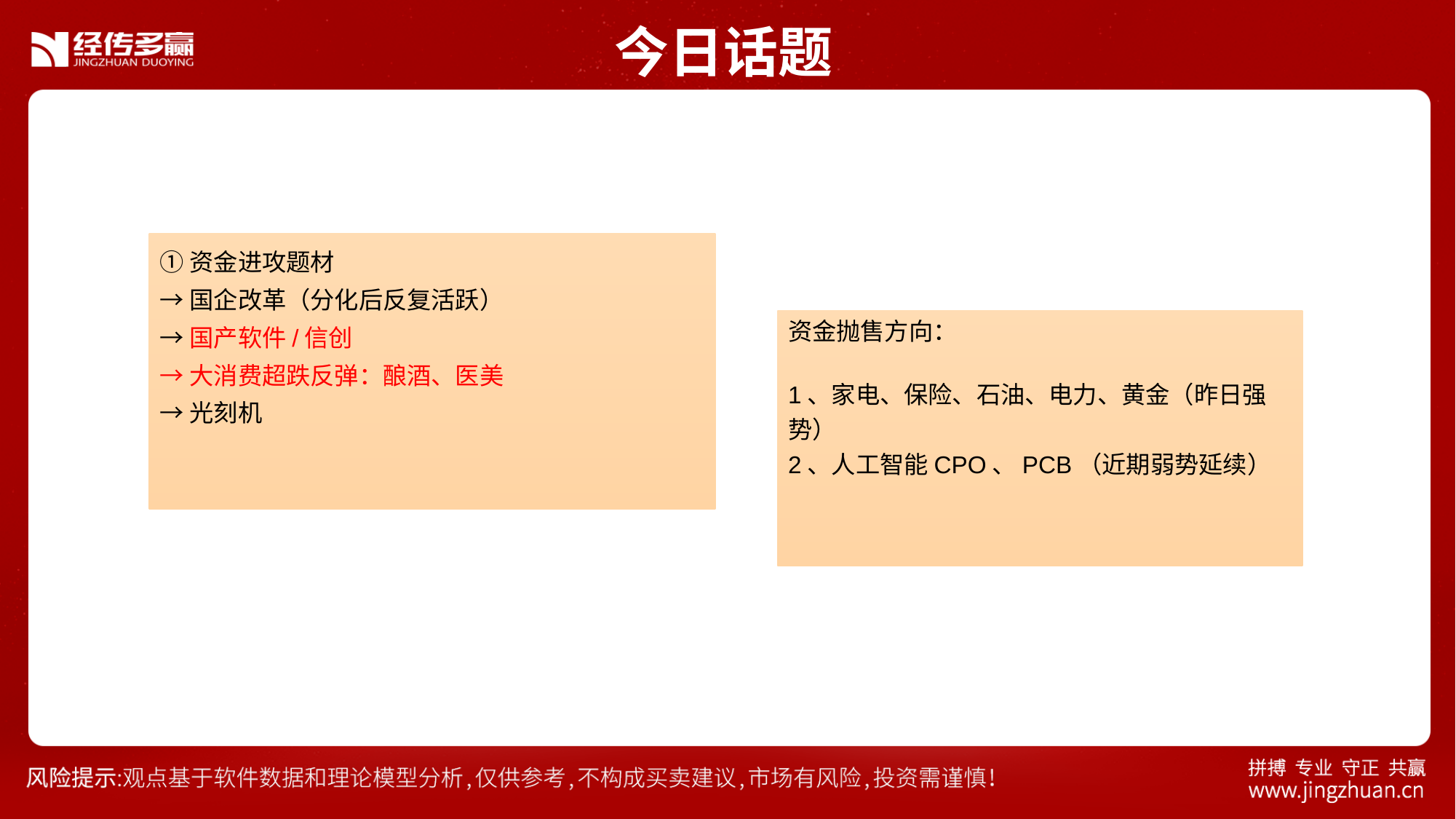

今日话题
①资金进攻题材
→国企改革（分化后反复活跃）
→国产软件/信创
→大消费超跌反弹：酿酒、医美
→光刻机

资金抛售方向：

1、家电、保险、石油、电力、黄金（昨日强势）
2、人工智能CPO、PCB（近期弱势延续）